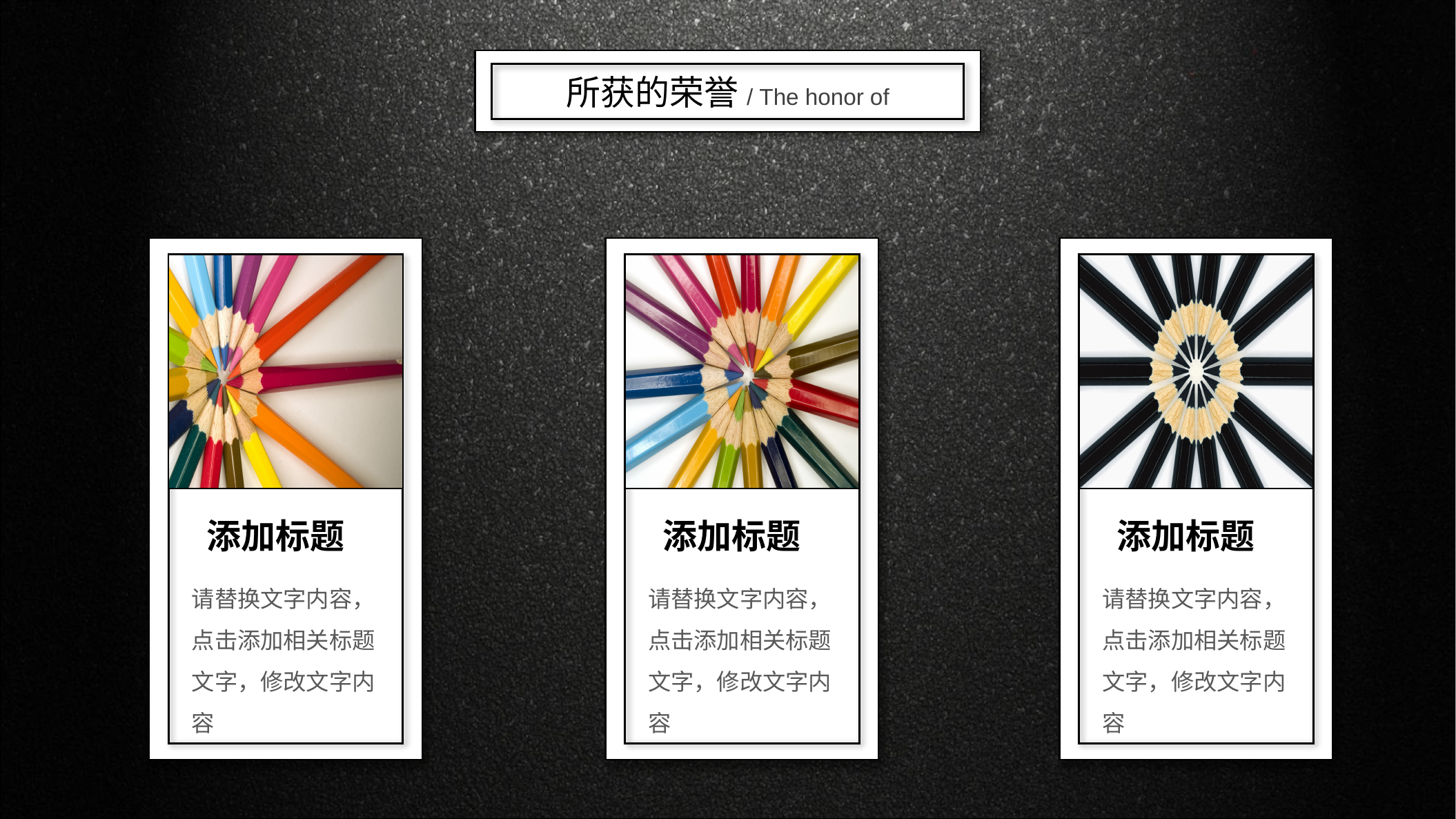

所获的荣誉/ The honor of

添加标题
添加标题
添加标题
请替换文字内容，点击添加相关标题文字，修改文字内容
请替换文字内容，点击添加相关标题文字，修改文字内容
请替换文字内容，点击添加相关标题文字，修改文字内容